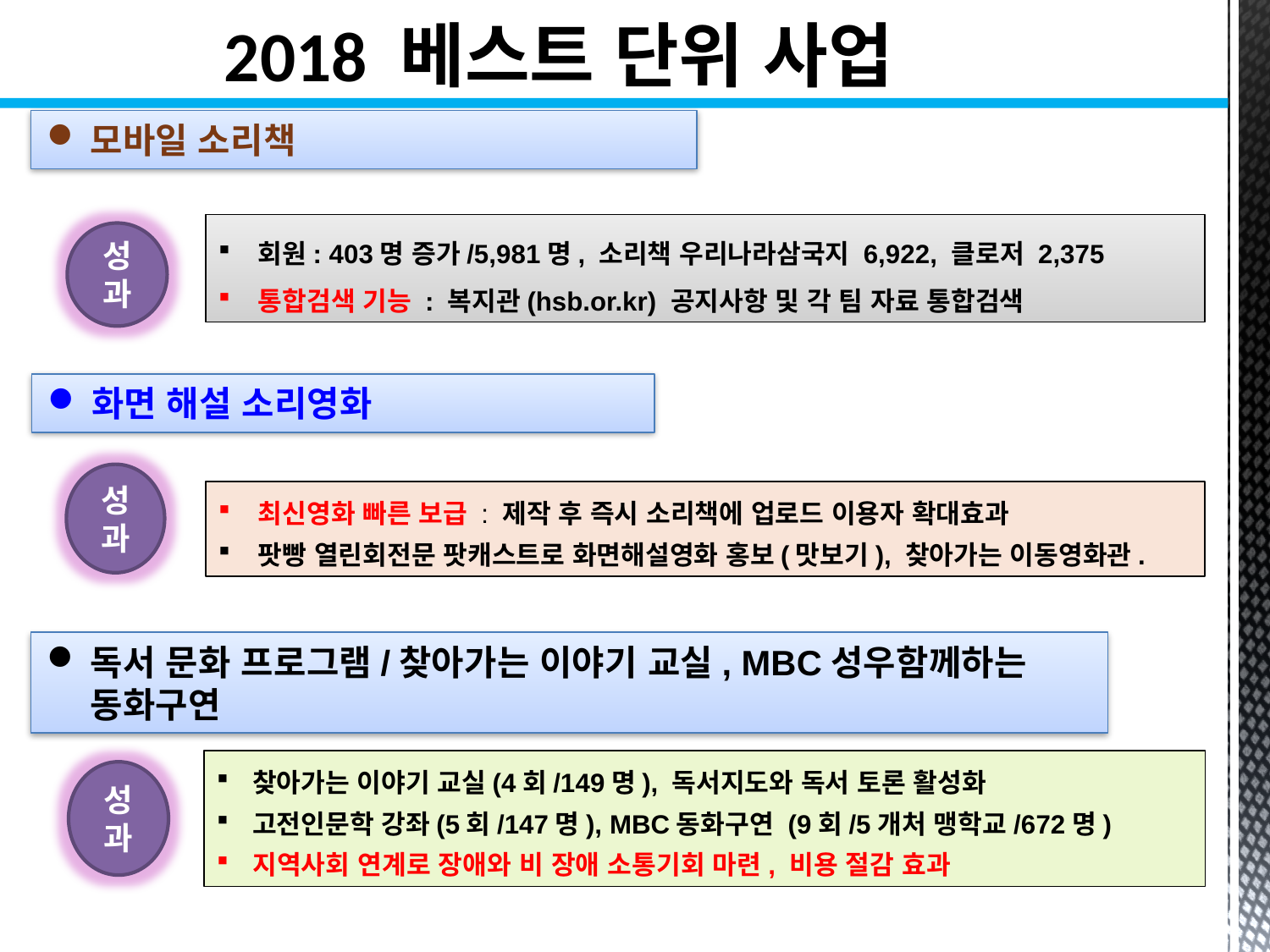

2018 베스트 단위 사업

모바일 소리책
회원: 403명 증가/5,981명, 소리책 우리나라삼국지 6,922, 클로저 2,375
통합검색 기능 : 복지관(hsb.or.kr) 공지사항 및 각 팀 자료 통합검색
성과
화면 해설 소리영화
성과
최신영화 빠른 보급 : 제작 후 즉시 소리책에 업로드 이용자 확대효과
팟빵 열린회전문 팟캐스트로 화면해설영화 홍보(맛보기), 찾아가는 이동영화관.
독서 문화 프로그램/찾아가는 이야기 교실, MBC성우함께하는 동화구연
찾아가는 이야기 교실(4회/149명), 독서지도와 독서 토론 활성화
고전인문학 강좌(5회/147명), MBC동화구연 (9회/5개처 맹학교/672명)
지역사회 연계로 장애와 비 장애 소통기회 마련, 비용 절감 효과
성과